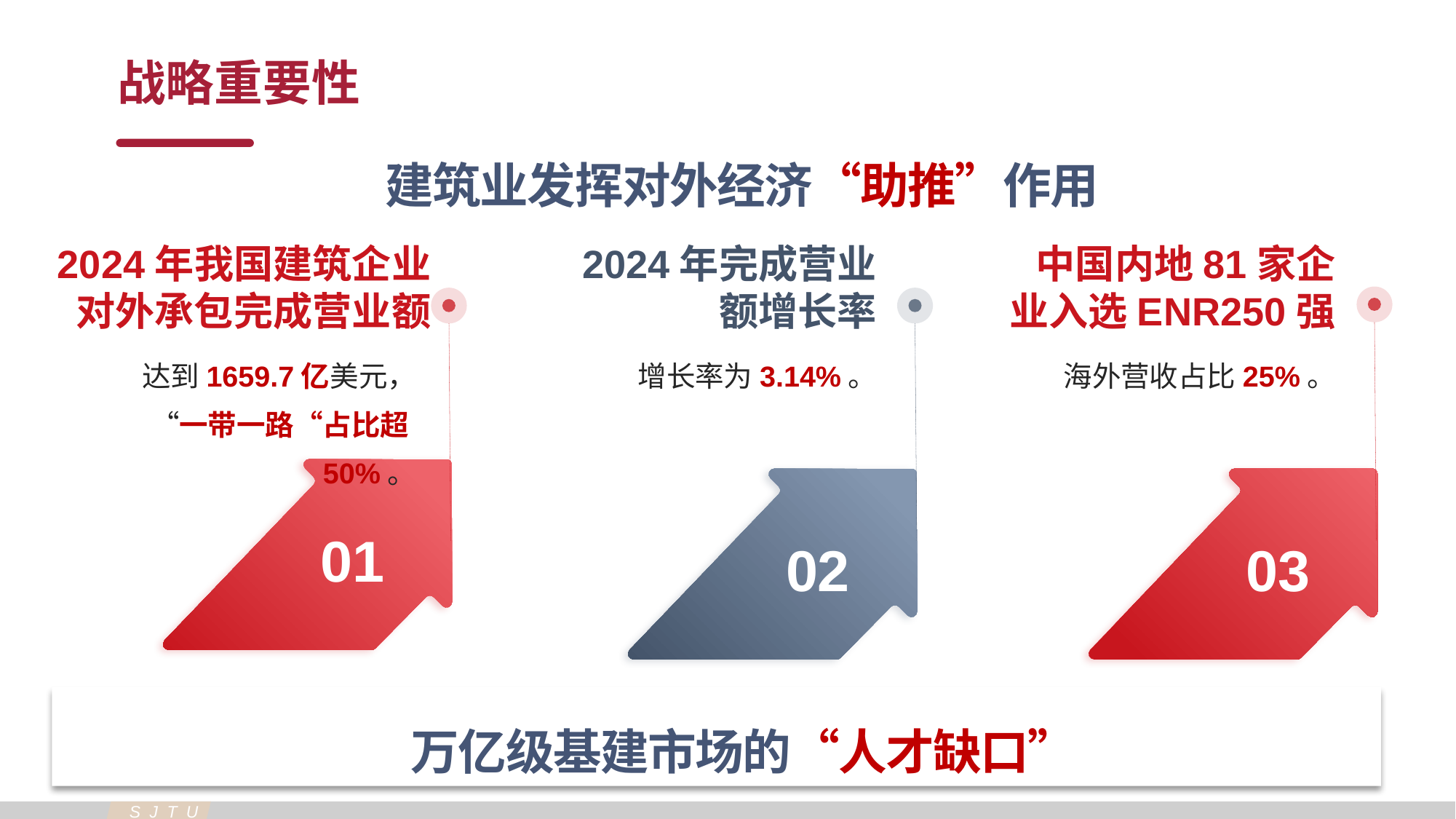

战略重要性
建筑业发挥对外经济“助推”作用
2024年完成营业额增长率
中国内地81家企业入选ENR250强
2024年我国建筑企业对外承包完成营业额

达到1659.7亿美元，“一带一路“占比超50%。
增长率为3.14%。
海外营收占比25%。

01
02
03
万亿级基建市场的“人才缺口”